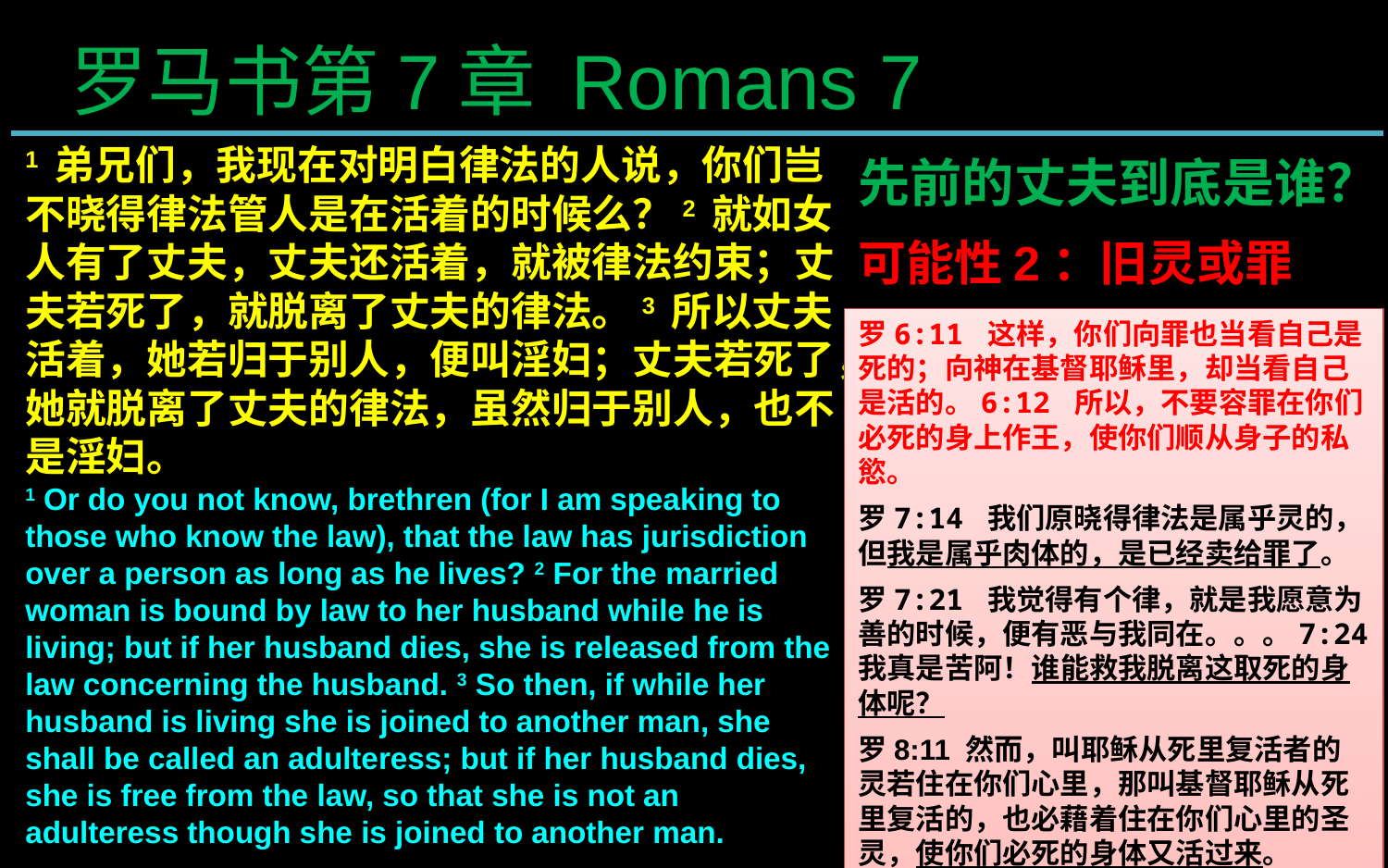

罗马书第7章 Romans 7
1 弟兄们，我现在对明白律法的人说，你们岂不晓得律法管人是在活着的时候么？2 就如女人有了丈夫，丈夫还活着，就被律法约束；丈夫若死了，就脱离了丈夫的律法。3 所以丈夫活着，她若归于别人，便叫淫妇；丈夫若死了，她就脱离了丈夫的律法，虽然归于别人，也不是淫妇。
1 Or do you not know, brethren (for I am speaking to those who know the law), that the law has jurisdiction over a person as long as he lives? 2 For the married woman is bound by law to her husband while he is living; but if her husband dies, she is released from the law concerning the husband. 3 So then, if while her husband is living she is joined to another man, she shall be called an adulteress; but if her husband dies, she is free from the law, so that she is not an adulteress though she is joined to another man.

先前的丈夫到底是谁？
可能性2：旧灵或罪
罗6:11 这样，你们向罪也当看自己是死的；向神在基督耶稣里，却当看自己是活的。6:12 所以，不要容罪在你们必死的身上作王，使你们顺从身子的私慾。
罗7:14 我们原晓得律法是属乎灵的，但我是属乎肉体的，是已经卖给罪了。
罗7:21 我觉得有个律，就是我愿意为善的时候，便有恶与我同在。。。7:24 我真是苦阿！谁能救我脱离这取死的身体呢？
罗8:11 然而，叫耶稣从死里复活者的灵若住在你们心里，那叫基督耶稣从死里复活的，也必藉着住在你们心里的圣灵，使你们必死的身体又活过来。